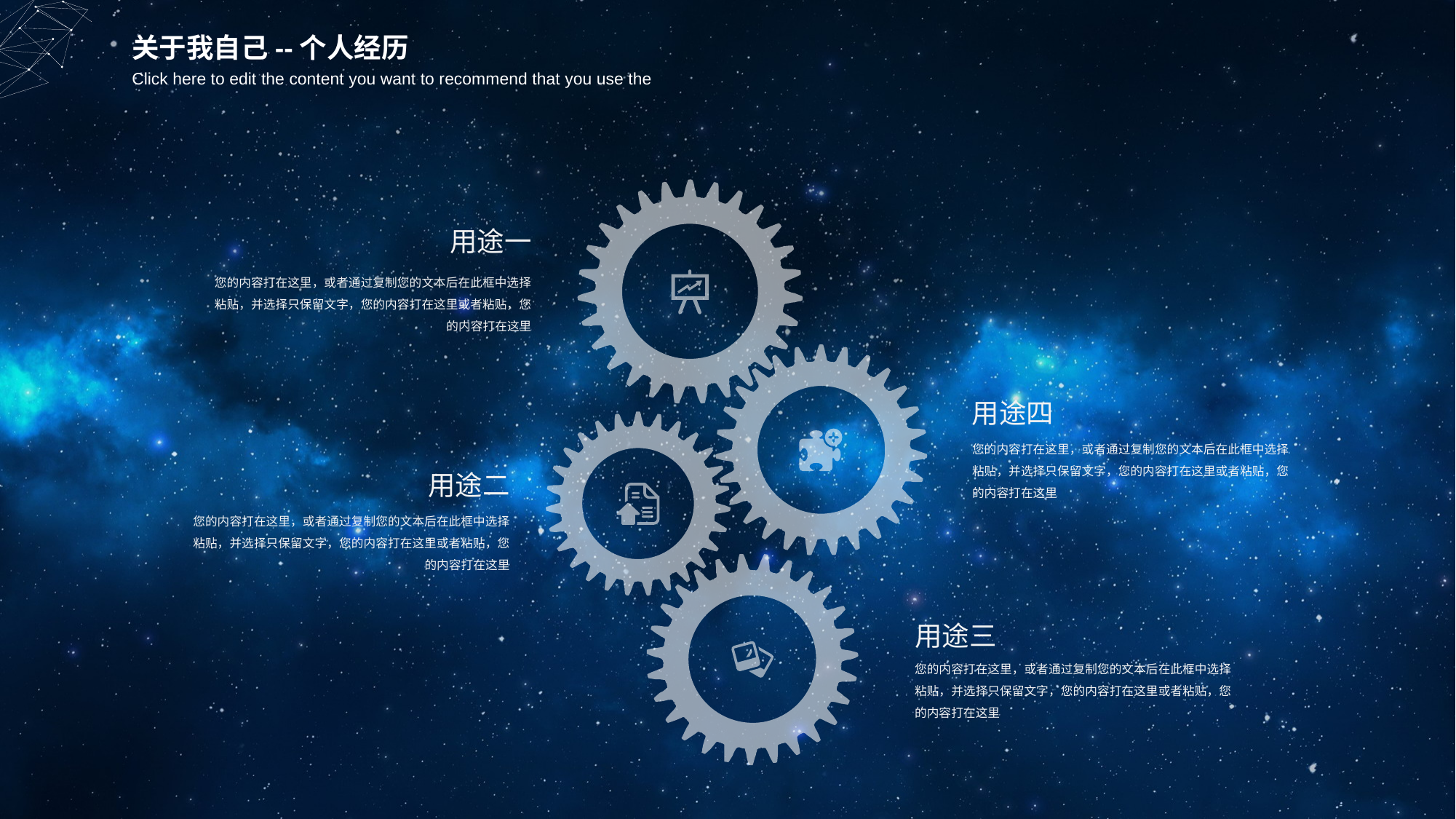

关于我自己--个人经历
Click here to edit the content you want to recommend that you use the

用途一
您的内容打在这里，或者通过复制您的文本后在此框中选择粘贴，并选择只保留文字，您的内容打在这里或者粘贴，您的内容打在这里

用途四
您的内容打在这里，或者通过复制您的文本后在此框中选择粘贴，并选择只保留文字，您的内容打在这里或者粘贴，您的内容打在这里

用途二
您的内容打在这里，或者通过复制您的文本后在此框中选择粘贴，并选择只保留文字，您的内容打在这里或者粘贴，您的内容打在这里

用途三
您的内容打在这里，或者通过复制您的文本后在此框中选择粘贴，并选择只保留文字，您的内容打在这里或者粘贴，您的内容打在这里